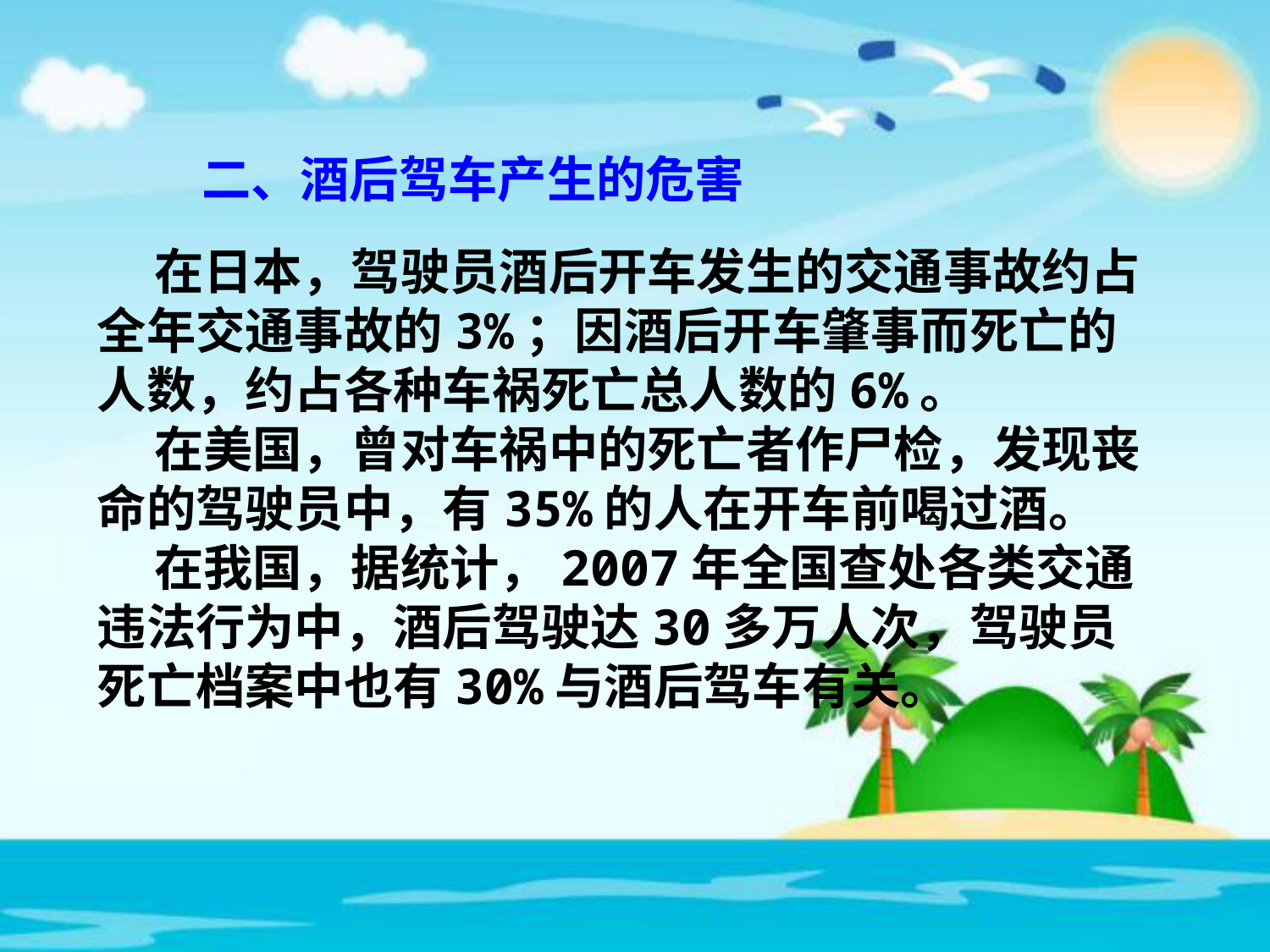

二、酒后驾车产生的危害
    在日本，驾驶员酒后开车发生的交通事故约占全年交通事故的3%；因酒后开车肇事而死亡的人数，约占各种车祸死亡总人数的6%。
    在美国，曾对车祸中的死亡者作尸检，发现丧命的驾驶员中，有35%的人在开车前喝过酒。
    在我国，据统计，2007年全国查处各类交通违法行为中，酒后驾驶达30多万人次，驾驶员死亡档案中也有30%与酒后驾车有关。